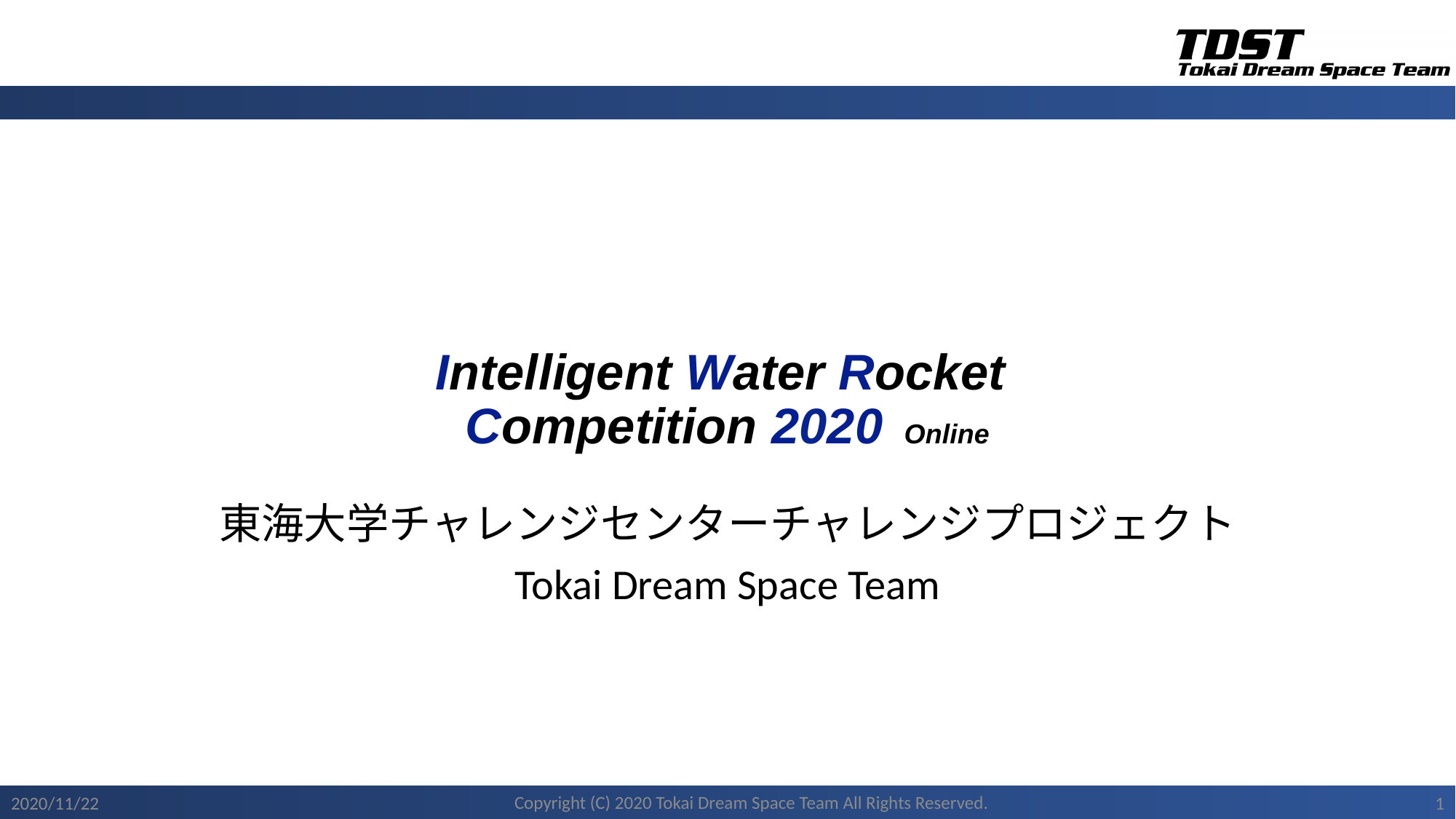

# Intelligent Water Rocket Competition 2020  Online
東海大学チャレンジセンターチャレンジプロジェクト
Tokai Dream Space Team
Copyright (C) 2020 Tokai Dream Space Team All Rights Reserved.
2020/11/22
1